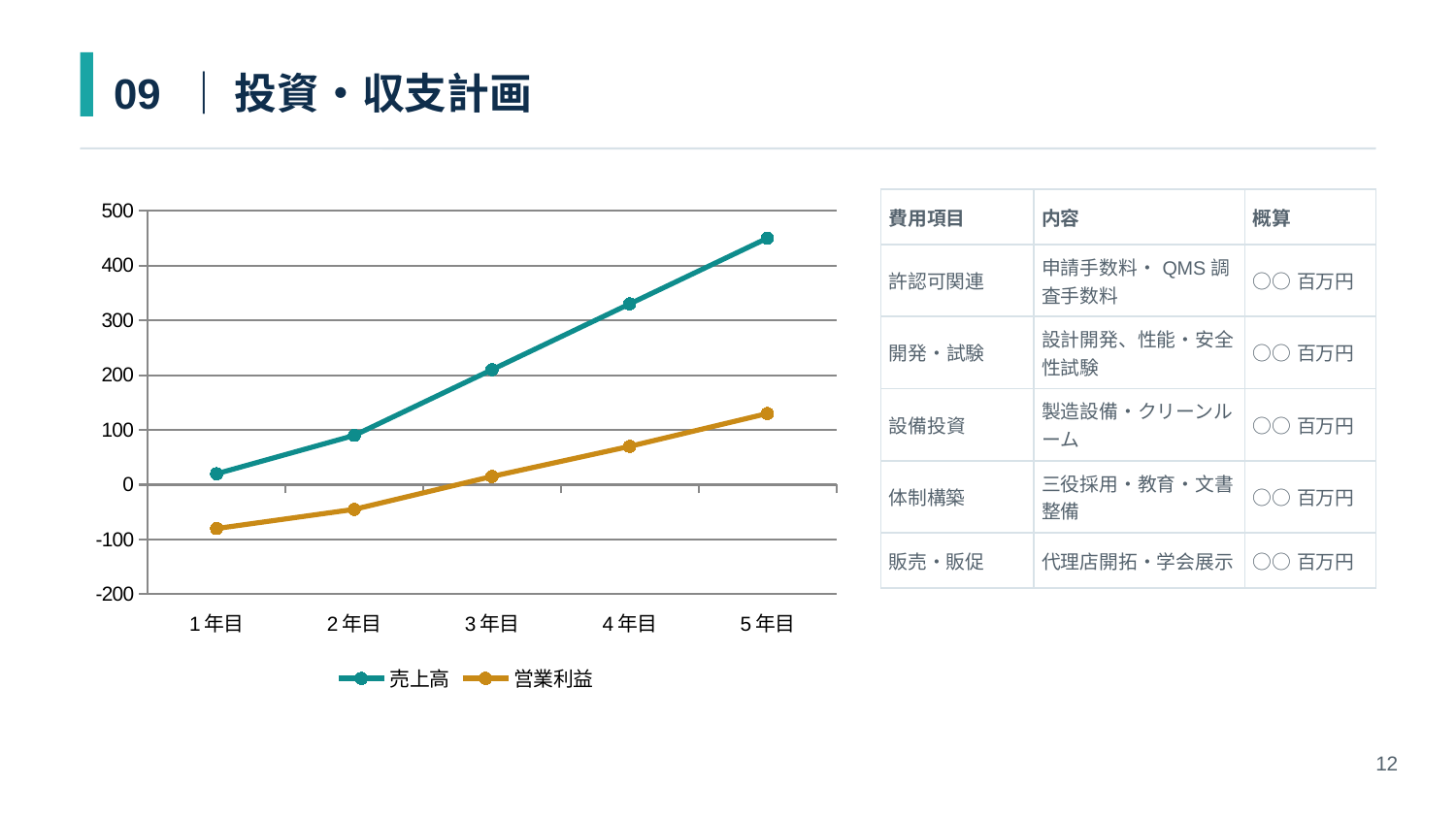

09 ｜ 投資・収支計画

### Chart

| Category | 売上高 | 営業利益 |
|---|---|---|
| 1年目 | 20.0 | -80.0 |
| 2年目 | 90.0 | -45.0 |
| 3年目 | 210.0 | 15.0 |
| 4年目 | 330.0 | 70.0 |
| 5年目 | 450.0 | 130.0 |
| 費用項目 | 内容 | 概算 |
| --- | --- | --- |
| 許認可関連 | 申請手数料・QMS調査手数料 | ○○百万円 |
| 開発・試験 | 設計開発、性能・安全性試験 | ○○百万円 |
| 設備投資 | 製造設備・クリーンルーム | ○○百万円 |
| 体制構築 | 三役採用・教育・文書整備 | ○○百万円 |
| 販売・販促 | 代理店開拓・学会展示 | ○○百万円 |
12